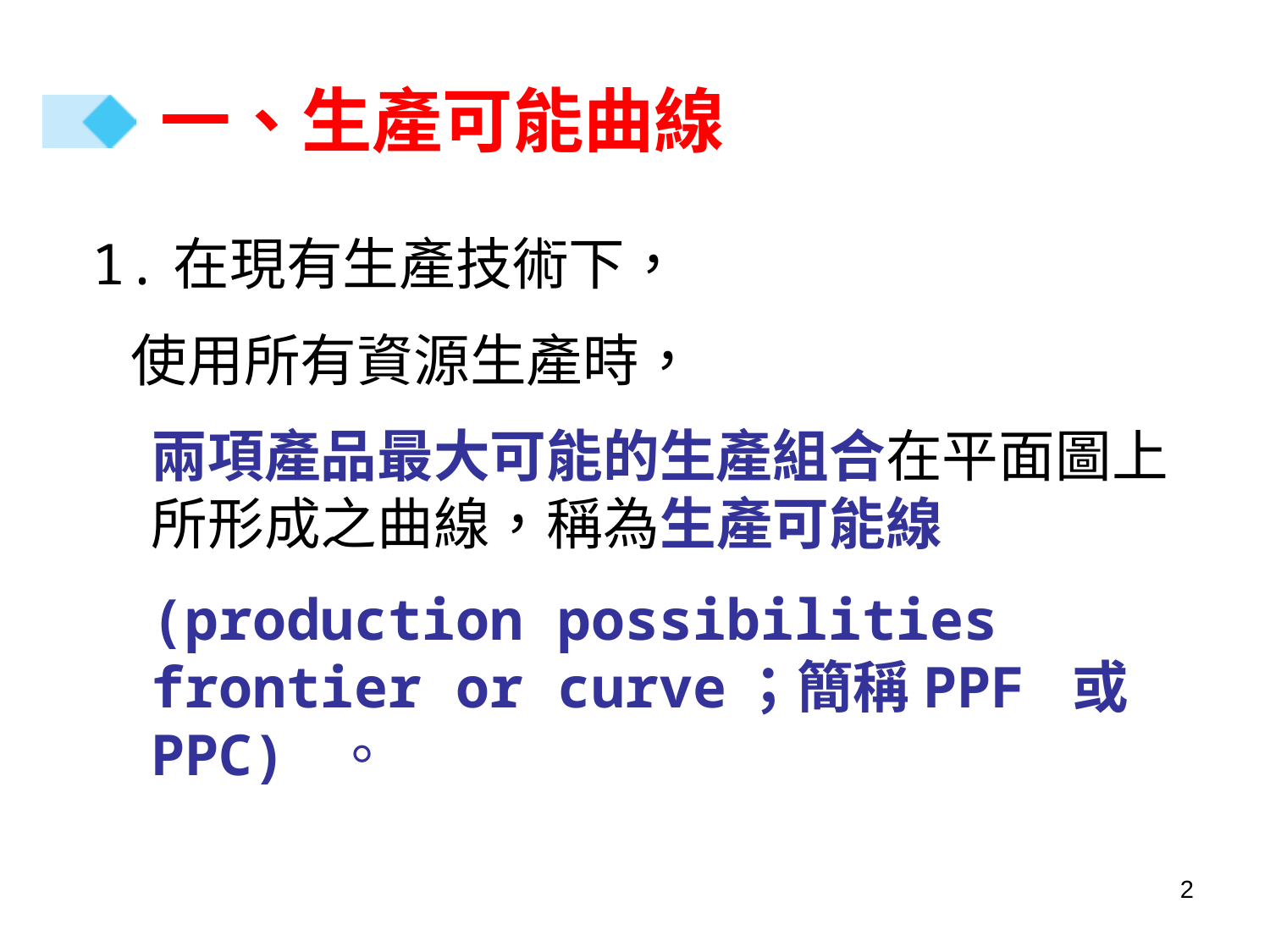

# 一、生產可能曲線
1.在現有生產技術下，
  使用所有資源生產時，
兩項產品最大可能的生產組合在平面圖上所形成之曲線，稱為生產可能線
(production possibilities frontier or curve；簡稱PPF 或 PPC) 。

2